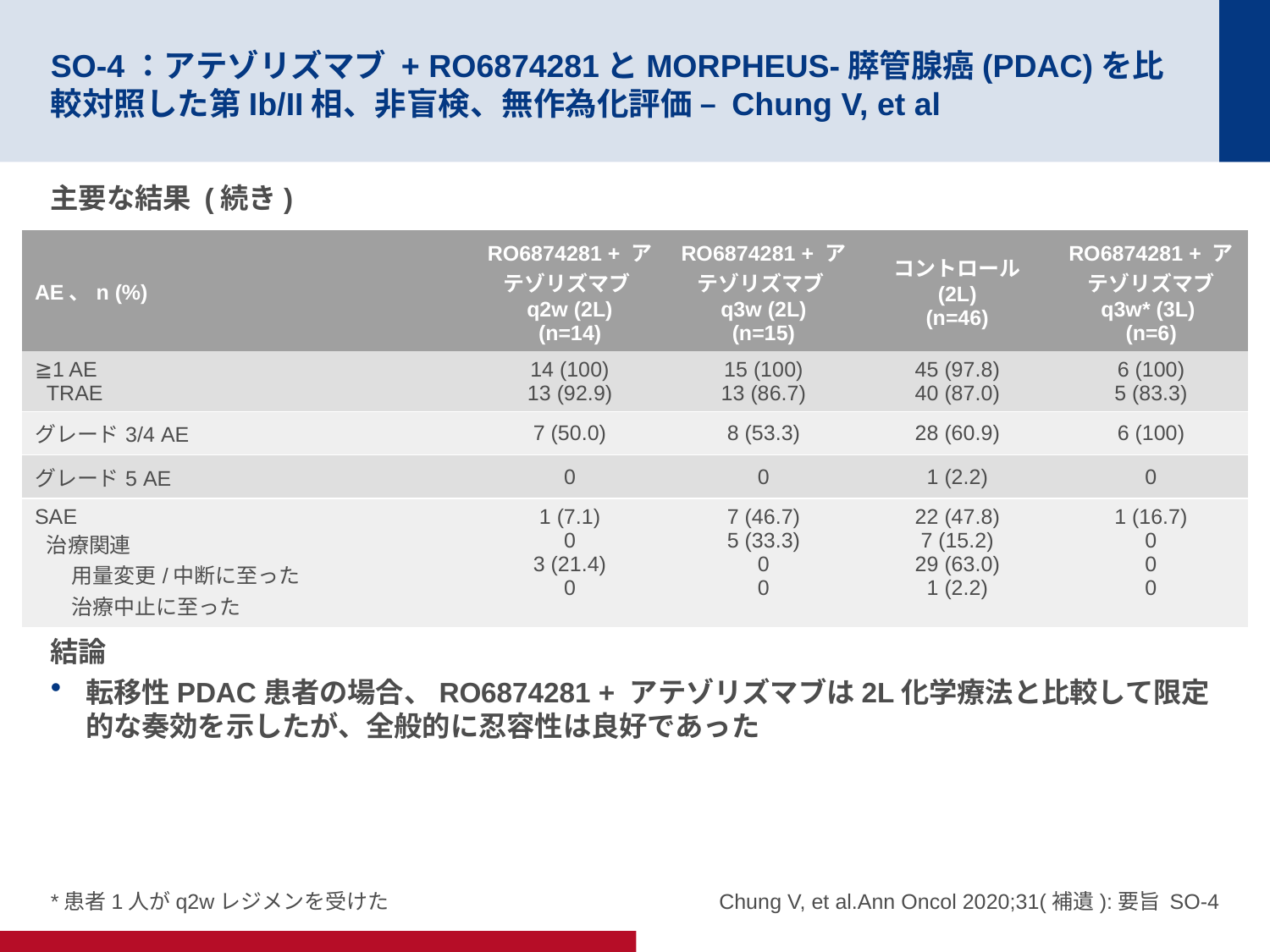

# SO-4：アテゾリズマブ + RO6874281とMORPHEUS-膵管腺癌(PDAC)を比較対照した第Ib/II相、非盲検、無作為化評価 – Chung V, et al
主要な結果 (続き)
結論
転移性PDAC患者の場合、RO6874281 + アテゾリズマブは2L化学療法と比較して限定的な奏効を示したが、全般的に忍容性は良好であった
| AE、n (%) | RO6874281 + アテゾリズマブq2w (2L) (n=14) | RO6874281 + アテゾリズマブq3w (2L) (n=15) | コントロール (2L) (n=46) | RO6874281 + アテゾリズマブ q3w\* (3L) (n=6) |
| --- | --- | --- | --- | --- |
| ≧1 AE TRAE | 14 (100) 13 (92.9) | 15 (100) 13 (86.7) | 45 (97.8) 40 (87.0) | 6 (100) 5 (83.3) |
| グレード3/4 AE | 7 (50.0) | 8 (53.3) | 28 (60.9) | 6 (100) |
| グレード5 AE | 0 | 0 | 1 (2.2) | 0 |
| SAE 治療関連 用量変更/中断に至った 治療中止に至った | 1 (7.1) 0 3 (21.4) 0 | 7 (46.7) 5 (33.3) 0 0 | 22 (47.8) 7 (15.2) 29 (63.0) 1 (2.2) | 1 (16.7) 0 0 0 |
*患者1人がq2wレジメンを受けた
Chung V, et al.Ann Oncol 2020;31(補遺):要旨 SO-4